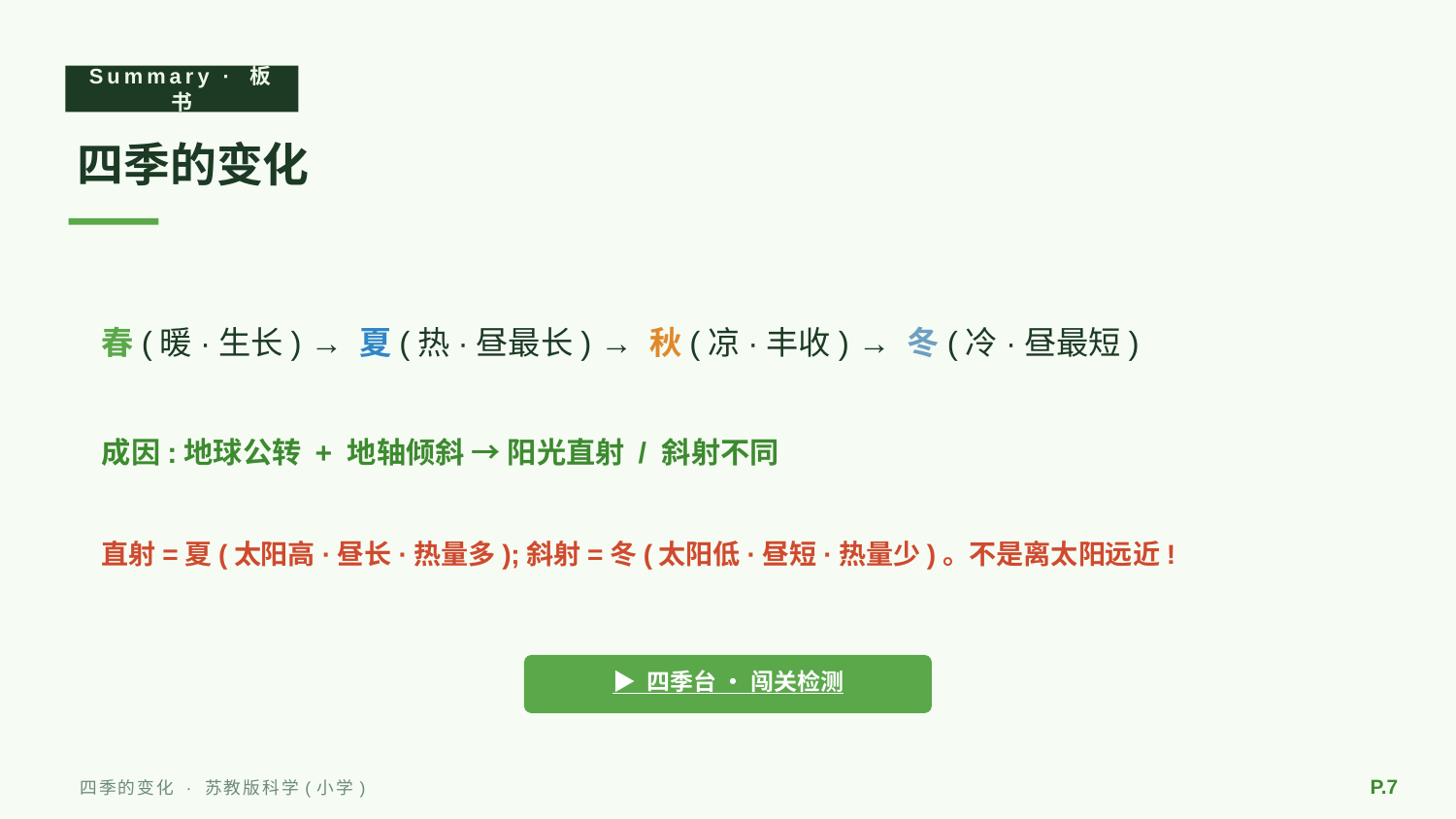

Summary · 板书

四季的变化

春(暖·生长) → 夏(热·昼最长) → 秋(凉·丰收) → 冬(冷·昼最短)
成因:地球公转 + 地轴倾斜 → 阳光直射 / 斜射不同
直射=夏(太阳高·昼长·热量多);斜射=冬(太阳低·昼短·热量少)。不是离太阳远近!
▶  四季台 · 闯关检测

P.7
四季的变化 · 苏教版科学(小学)